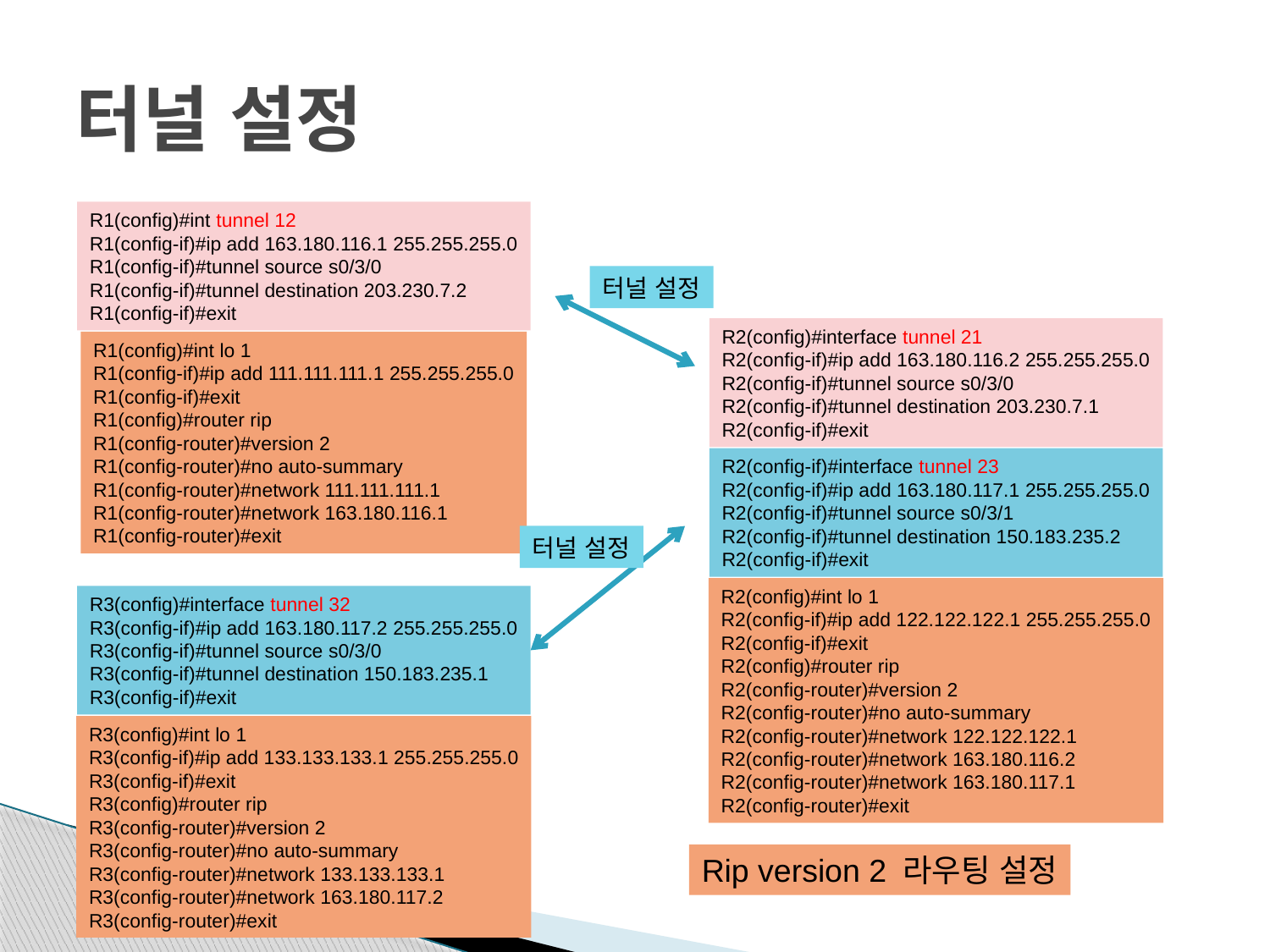

# 터널 설정
R1(config)#int tunnel 12
R1(config-if)#ip add 163.180.116.1 255.255.255.0
R1(config-if)#tunnel source s0/3/0
R1(config-if)#tunnel destination 203.230.7.2
R1(config-if)#exit
터널 설정
R2(config)#interface tunnel 21
R2(config-if)#ip add 163.180.116.2 255.255.255.0
R2(config-if)#tunnel source s0/3/0
R2(config-if)#tunnel destination 203.230.7.1
R2(config-if)#exit
R1(config)#int lo 1
R1(config-if)#ip add 111.111.111.1 255.255.255.0
R1(config-if)#exit
R1(config)#router rip
R1(config-router)#version 2
R1(config-router)#no auto-summary
R1(config-router)#network 111.111.111.1
R1(config-router)#network 163.180.116.1
R1(config-router)#exit
R2(config-if)#interface tunnel 23
R2(config-if)#ip add 163.180.117.1 255.255.255.0
R2(config-if)#tunnel source s0/3/1
R2(config-if)#tunnel destination 150.183.235.2
R2(config-if)#exit
터널 설정
R2(config)#int lo 1
R2(config-if)#ip add 122.122.122.1 255.255.255.0
R2(config-if)#exit
R2(config)#router rip
R2(config-router)#version 2
R2(config-router)#no auto-summary
R2(config-router)#network 122.122.122.1
R2(config-router)#network 163.180.116.2
R2(config-router)#network 163.180.117.1
R2(config-router)#exit
R3(config)#interface tunnel 32
R3(config-if)#ip add 163.180.117.2 255.255.255.0
R3(config-if)#tunnel source s0/3/0
R3(config-if)#tunnel destination 150.183.235.1
R3(config-if)#exit
R3(config)#int lo 1
R3(config-if)#ip add 133.133.133.1 255.255.255.0
R3(config-if)#exit
R3(config)#router rip
R3(config-router)#version 2
R3(config-router)#no auto-summary
R3(config-router)#network 133.133.133.1
R3(config-router)#network 163.180.117.2
R3(config-router)#exit
Rip version 2 라우팅 설정